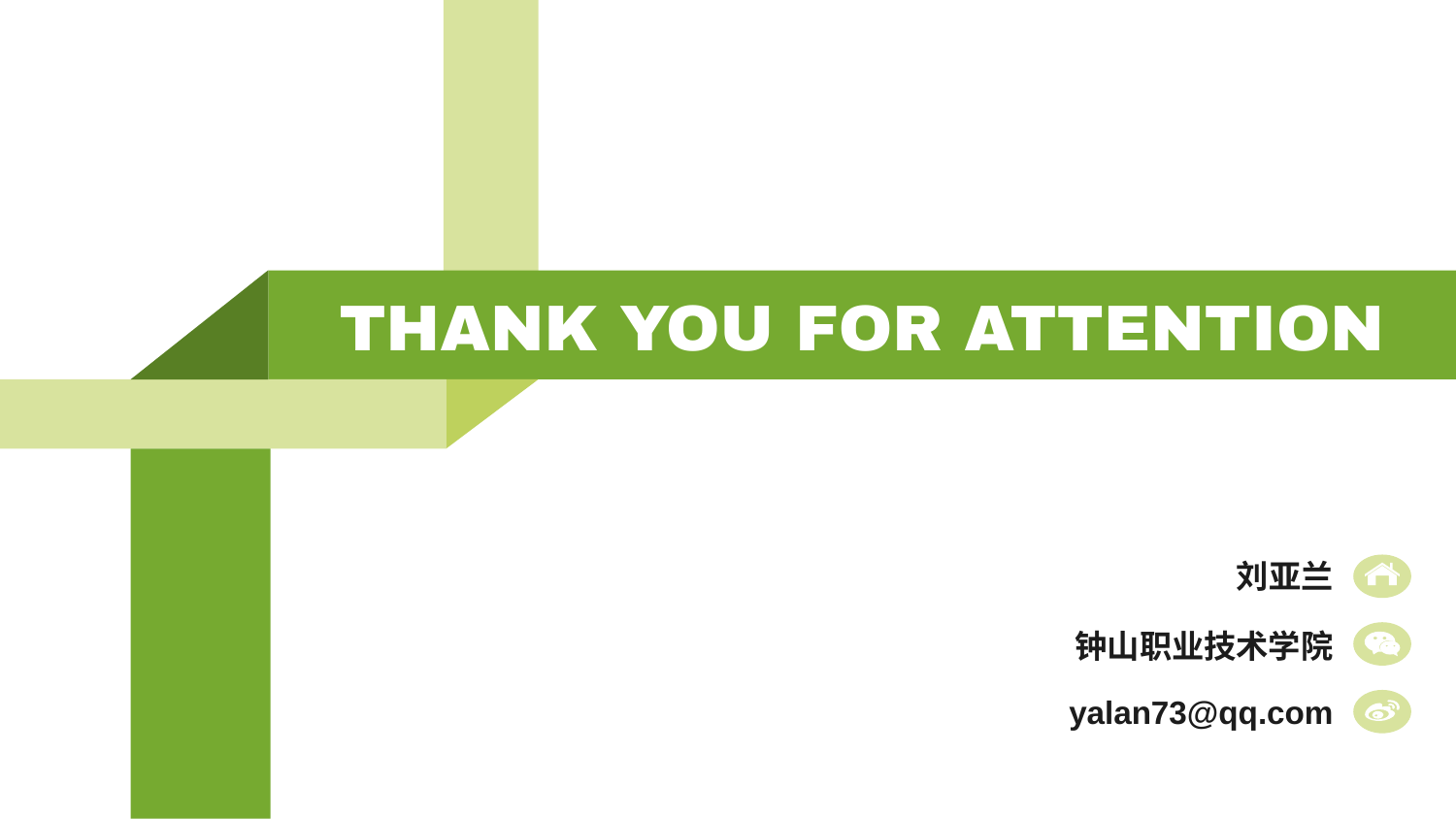

THANK YOU FOR ATTENTION

刘亚兰

钟山职业技术学院

yalan73@qq.com